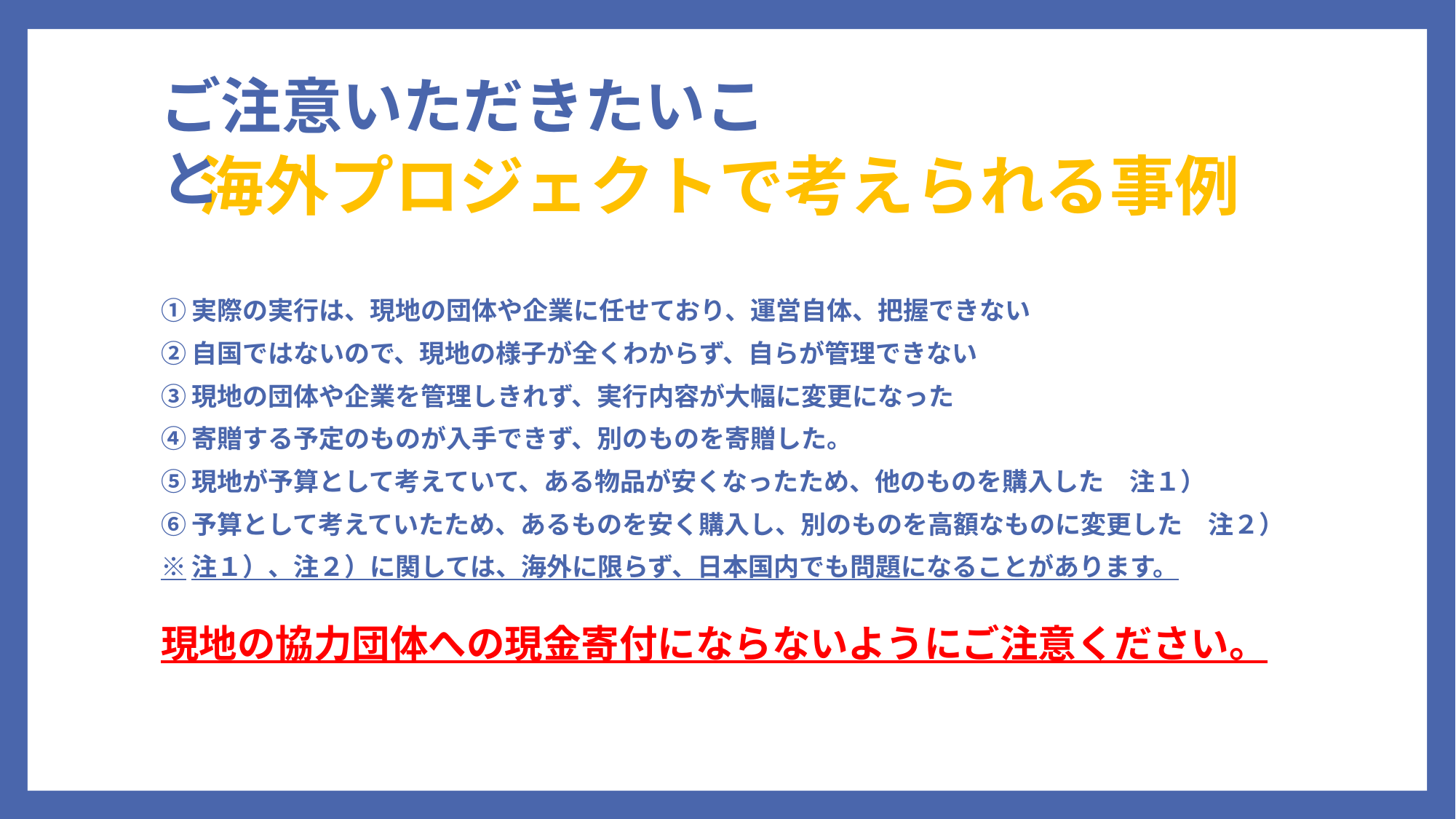

ご注意いただきたいこと
# 海外プロジェクトで考えられる事例

①実際の実行は、現地の団体や企業に任せており、運営自体、把握できない
②自国ではないので、現地の様子が全くわからず、自らが管理できない
③現地の団体や企業を管理しきれず、実行内容が大幅に変更になった
④寄贈する予定のものが入手できず、別のものを寄贈した。
⑤現地が予算として考えていて、ある物品が安くなったため、他のものを購入した　注１）
⑥予算として考えていたため、あるものを安く購入し、別のものを高額なものに変更した　注２）
※注１）、注２）に関しては、海外に限らず、日本国内でも問題になることがあります。

現地の協力団体への現金寄付にならないようにご注意ください。